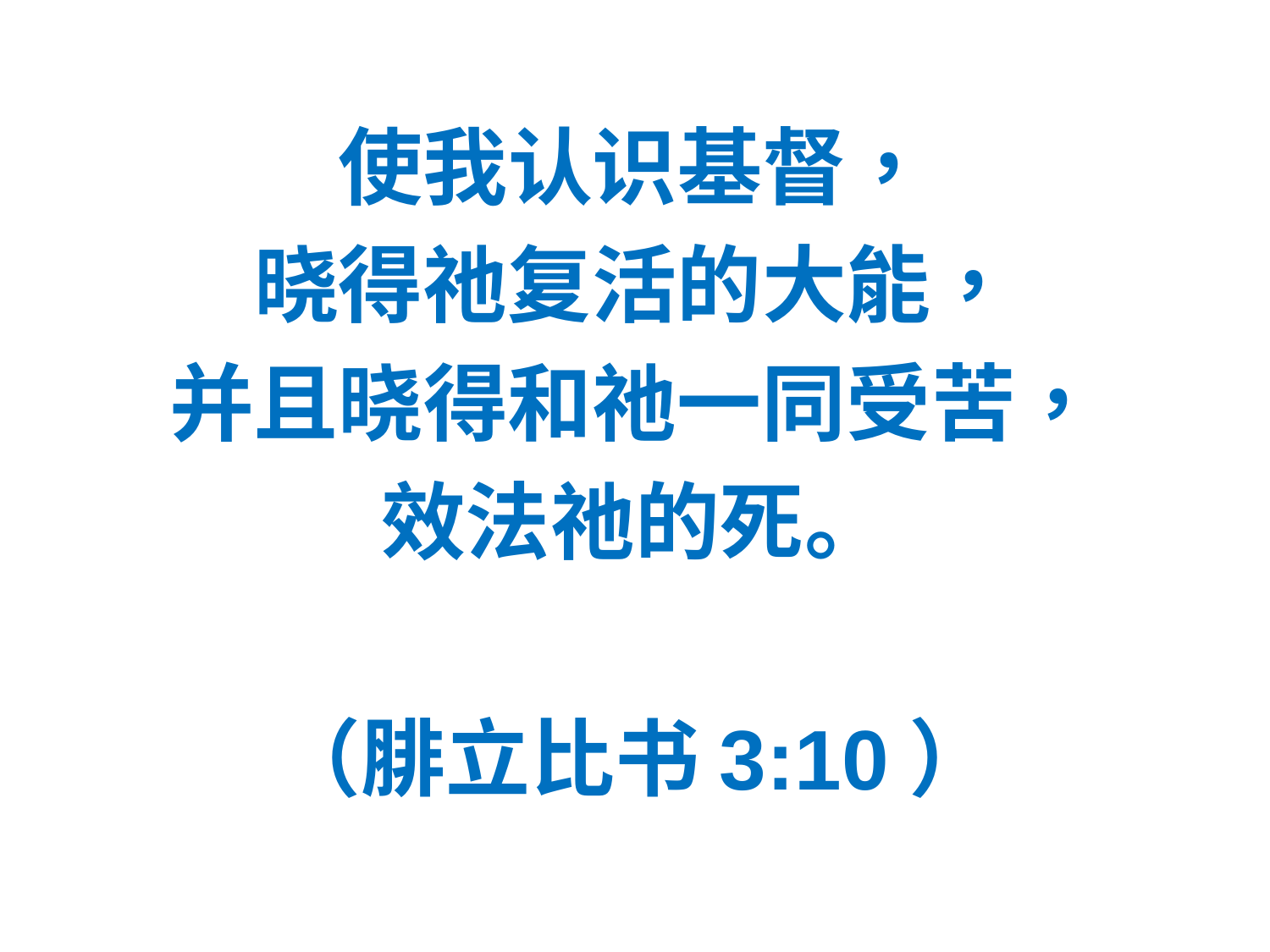

#
使我认识基督，
晓得祂复活的大能，
并且晓得和祂一同受苦，
效法祂的死。

（腓立比书3:10）